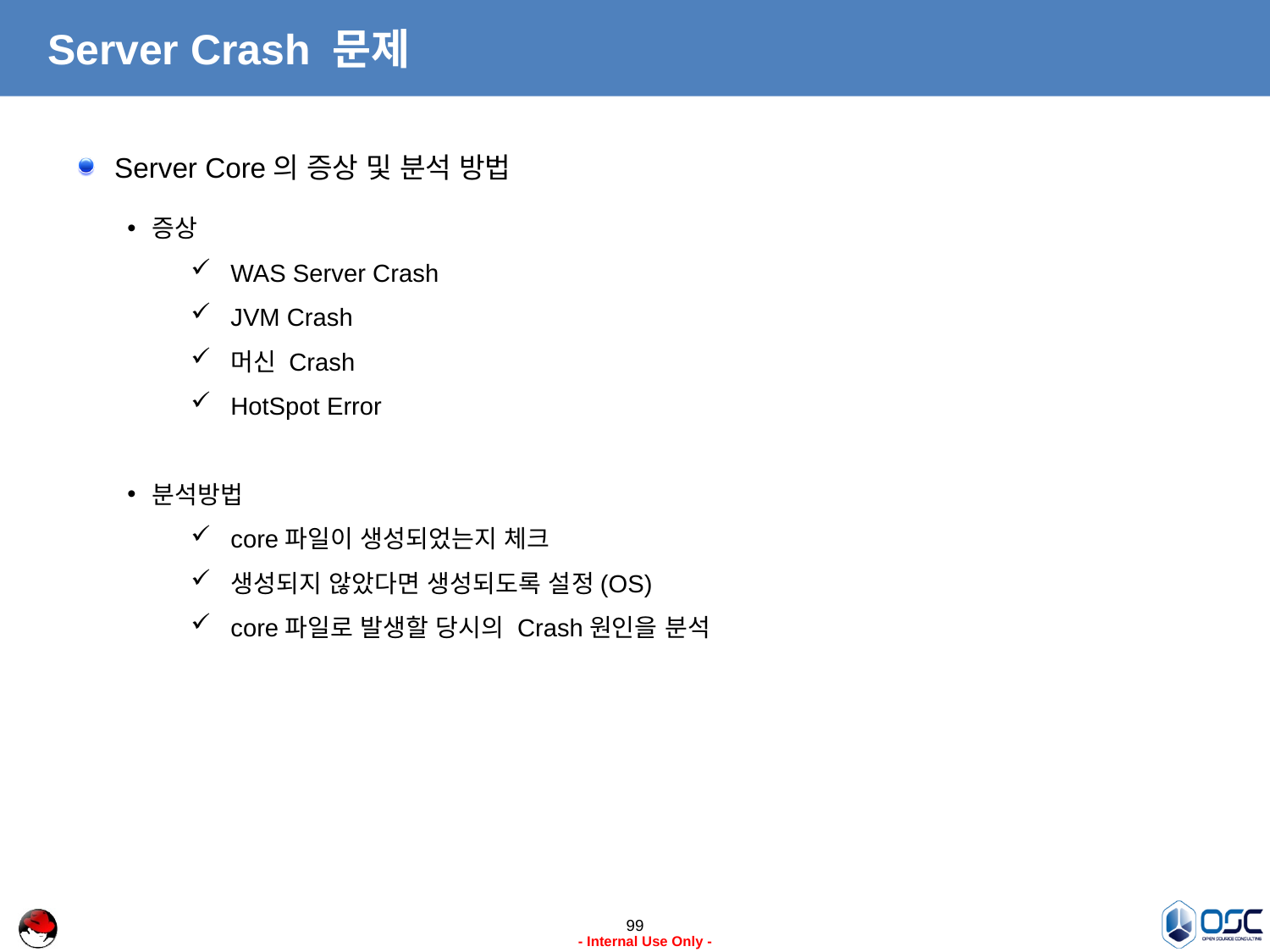

# Server Crash 문제
Server Core의 증상 및 분석 방법
증상
WAS Server Crash
JVM Crash
머신 Crash
HotSpot Error

분석방법
core파일이 생성되었는지 체크
생성되지 않았다면 생성되도록 설정(OS)
core파일로 발생할 당시의 Crash원인을 분석